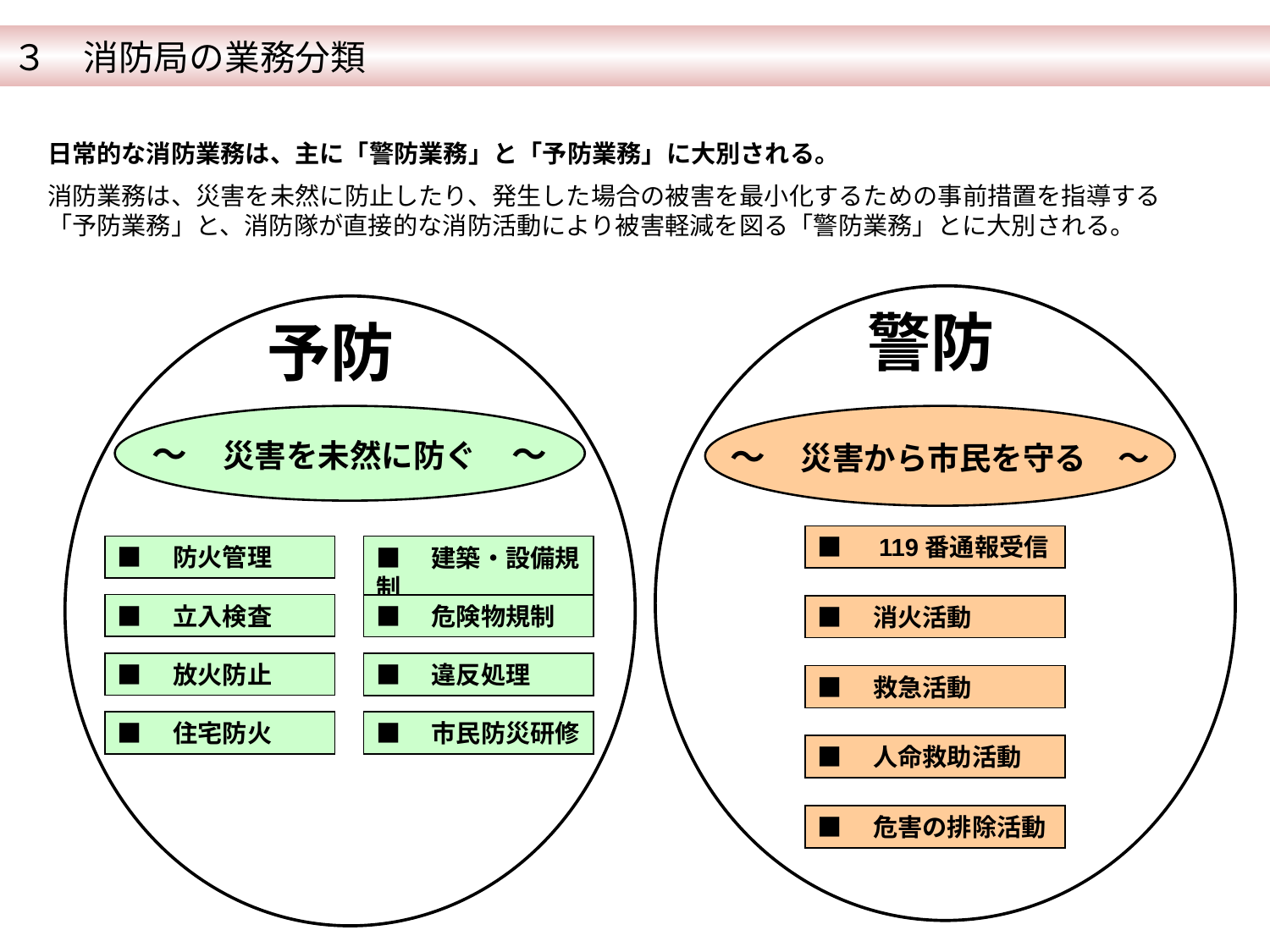

３　消防局の業務分類
日常的な消防業務は、主に「警防業務」と「予防業務」に大別される。
消防業務は、災害を未然に防止したり、発生した場合の被害を最小化するための事前措置を指導する「予防業務」と、消防隊が直接的な消防活動により被害軽減を図る「警防業務」とに大別される。

警防
予防
～　災害を未然に防ぐ　～
～　災害から市民を守る　～
■　119番通報受信
■　防火管理
■　建築・設備規制
■　立入検査
■　危険物規制
■　消火活動
■　放火防止
■　違反処理
■　救急活動
■　住宅防火
■　市民防災研修
■　人命救助活動
■　危害の排除活動